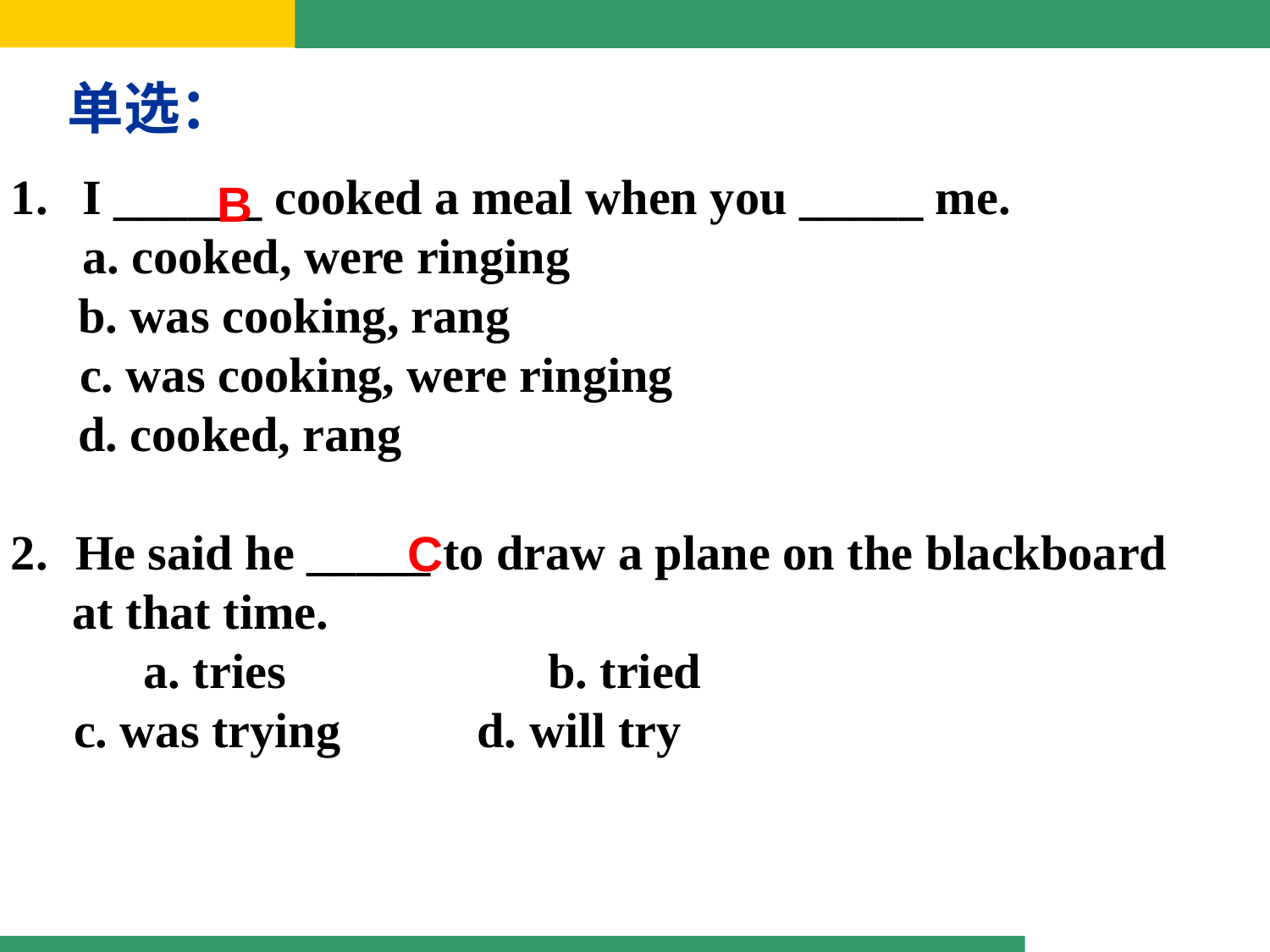

单选：
I ______ cooked a meal when you _____ me.
a. cooked, were ringing
     b. was cooking, rang
     c. was cooking, were ringing
     d. cooked, rang

2.  He said he _____ to draw a plane on the blackboard
     at that time.
     a. tries                    b. tried
     c. was trying          d. will try
B
C